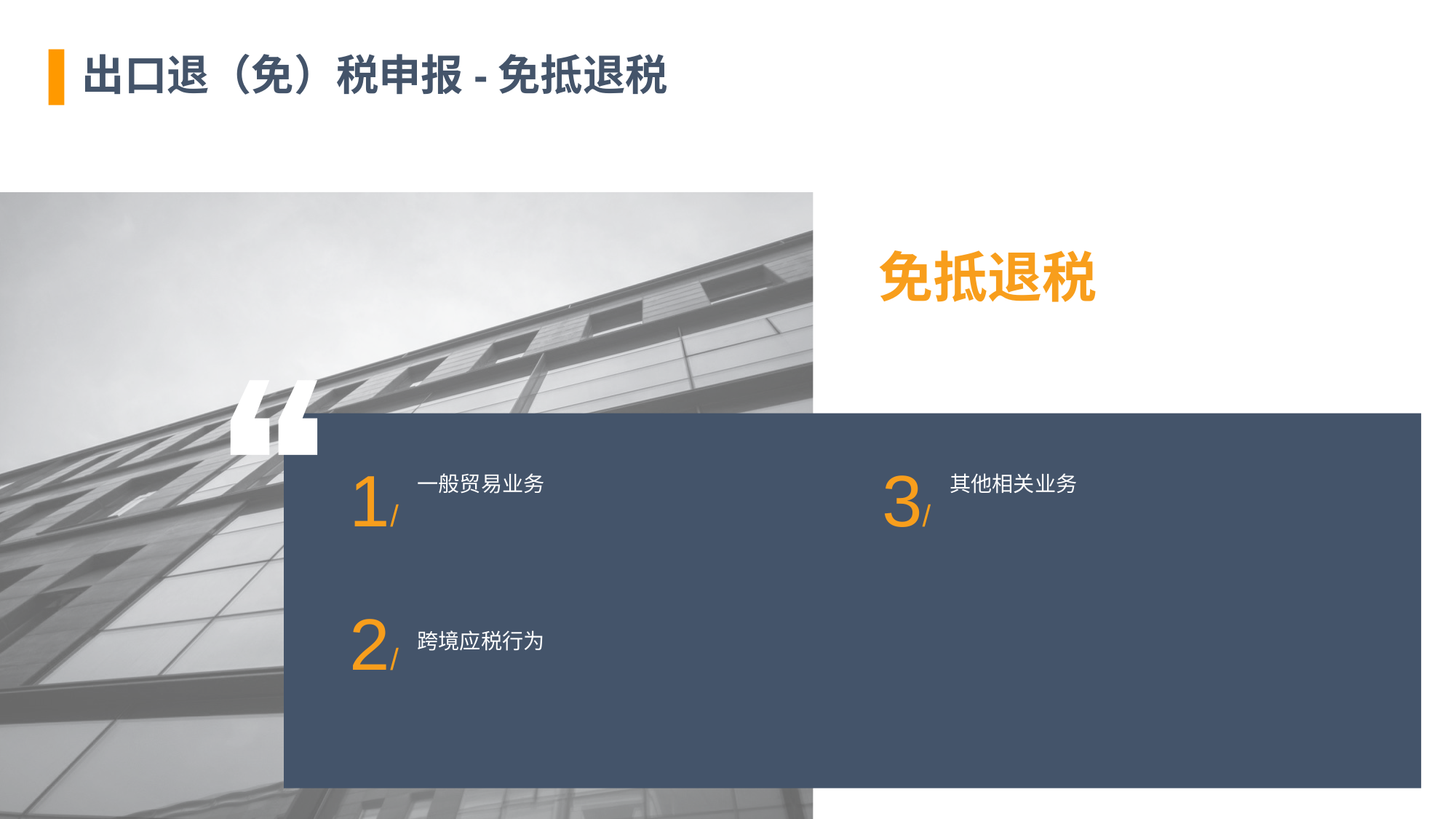

出口退（免）税申报-免抵退税

免抵退税
“

1/
3/
一般贸易业务
其他相关业务
2/
跨境应税行为